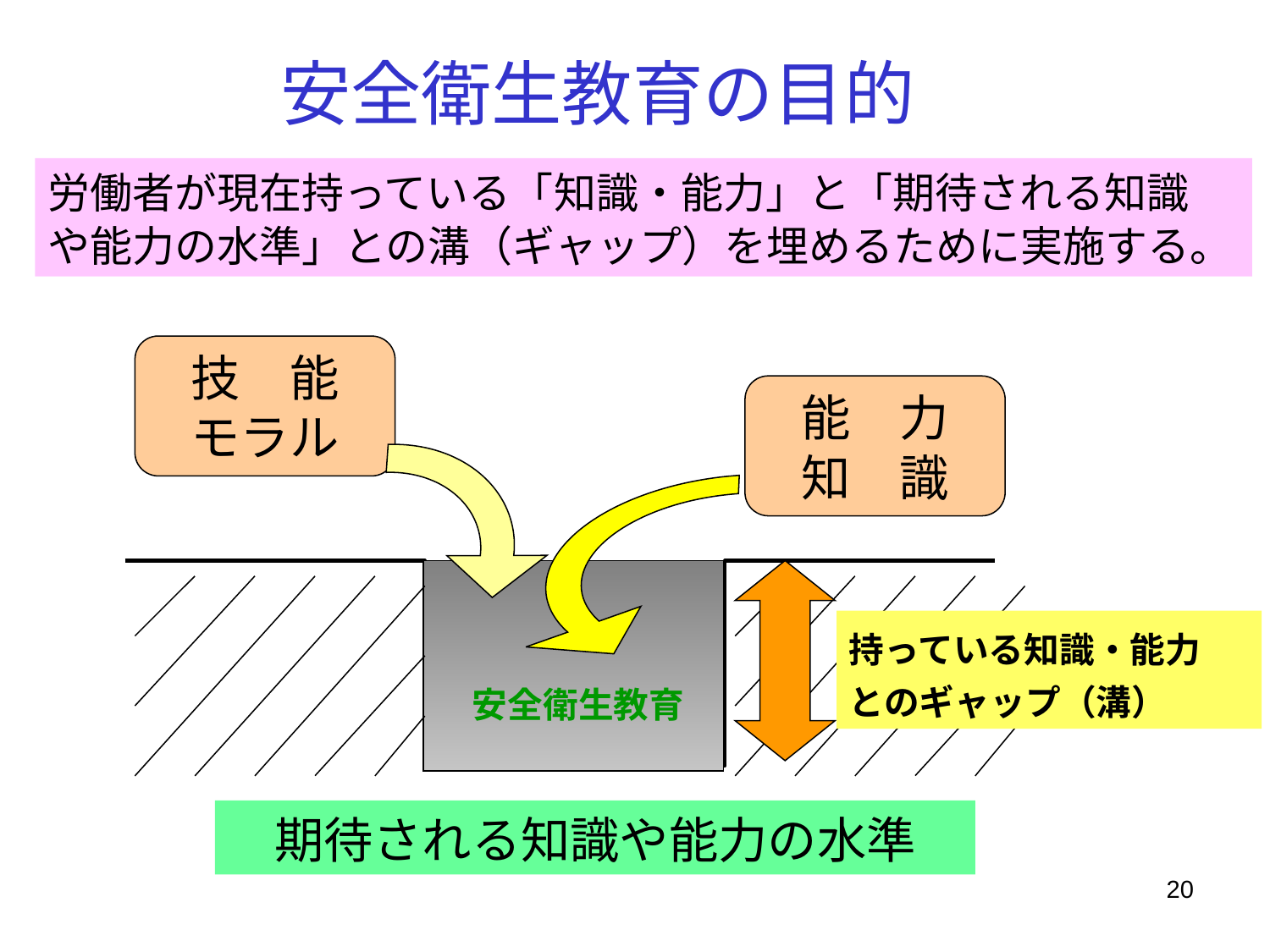

安全衛生教育の目的
労働者が現在持っている「知識・能力」と「期待される知識
や能力の水準」との溝（ギャップ）を埋めるために実施する。
技　能
モラル

能　力
知　識

安全衛生教育

持っている知識・能力
とのギャップ（溝）

期待される知識や能力の水準
20